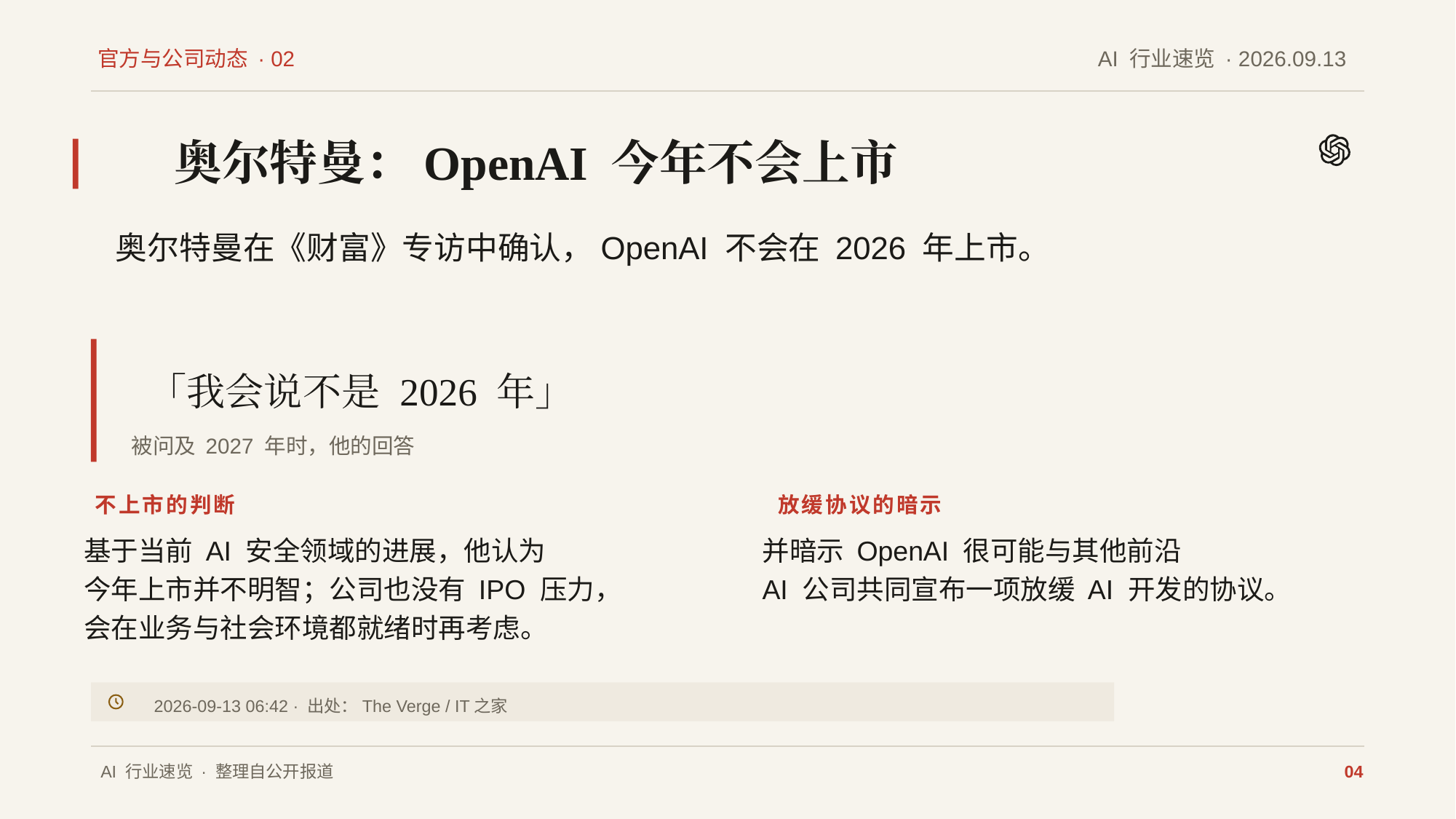

官方与公司动态 · 02
AI 行业速览 · 2026.09.13

奥尔特曼：OpenAI 今年不会上市

奥尔特曼在《财富》专访中确认，OpenAI 不会在 2026 年上市。

「我会说不是 2026 年」
被问及 2027 年时，他的回答
不上市的判断
基于当前 AI 安全领域的进展，他认为
今年上市并不明智；公司也没有 IPO 压力，
会在业务与社会环境都就绪时再考虑。
放缓协议的暗示
并暗示 OpenAI 很可能与其他前沿
AI 公司共同宣布一项放缓 AI 开发的协议。

2026-09-13 06:42 · 出处：The Verge / IT之家

AI 行业速览 · 整理自公开报道
04